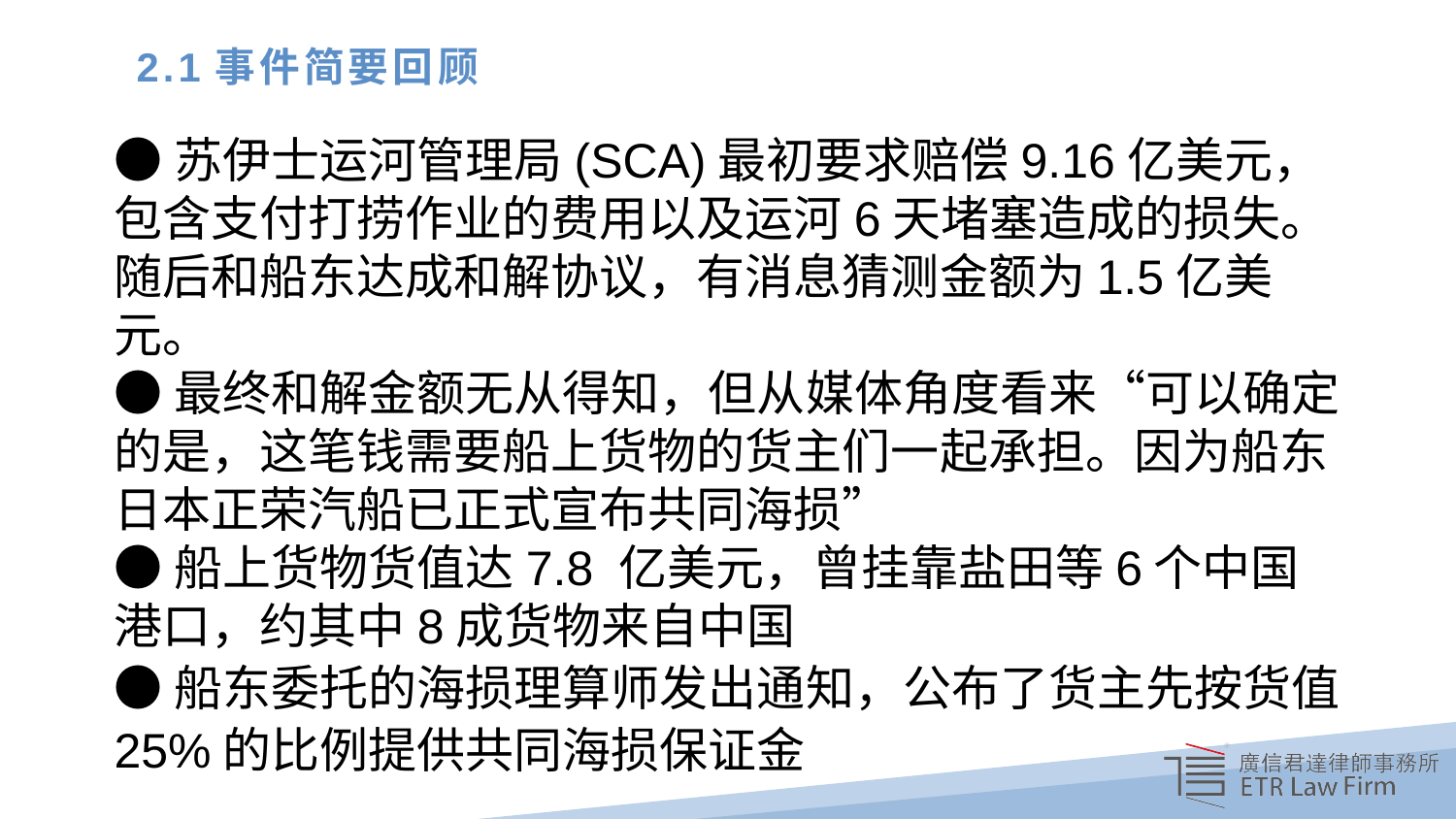

# 2.1事件简要回顾
●苏伊士运河管理局(SCA)最初要求赔偿9.16亿美元，包含支付打捞作业的费用以及运河6天堵塞造成的损失。随后和船东达成和解协议，有消息猜测金额为1.5亿美元。●最终和解金额无从得知，但从媒体角度看来“可以确定的是，这笔钱需要船上货物的货主们一起承担。因为船东日本正荣汽船已正式宣布共同海损”●船上货物货值达7.8 亿美元，曾挂靠盐田等6个中国港口，约其中8成货物来自中国●船东委托的海损理算师发出通知，公布了货主先按货值25%的比例提供共同海损保证金